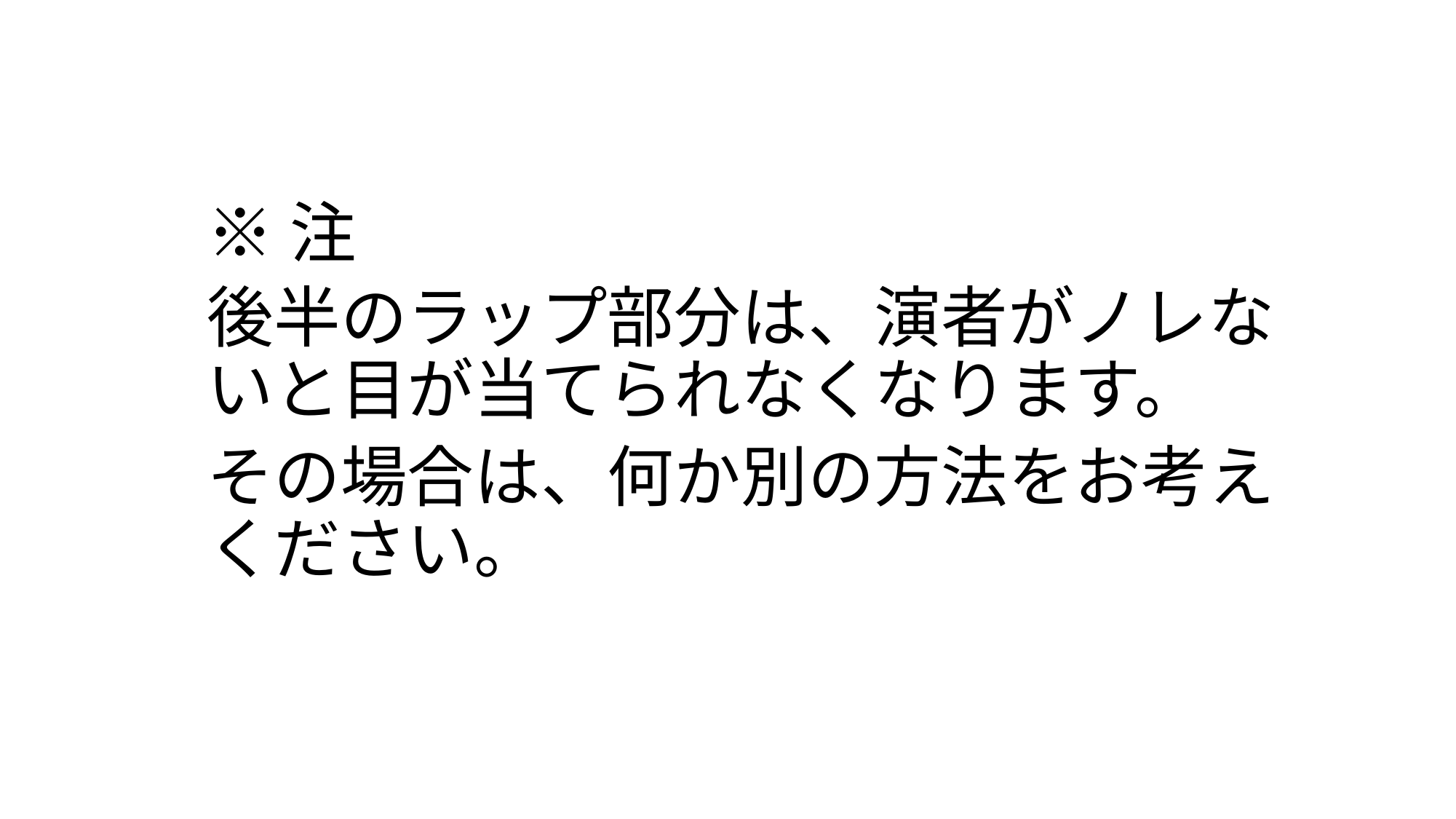

※注
後半のラップ部分は、演者がノレないと目が当てられなくなります。
その場合は、何か別の方法をお考えください。